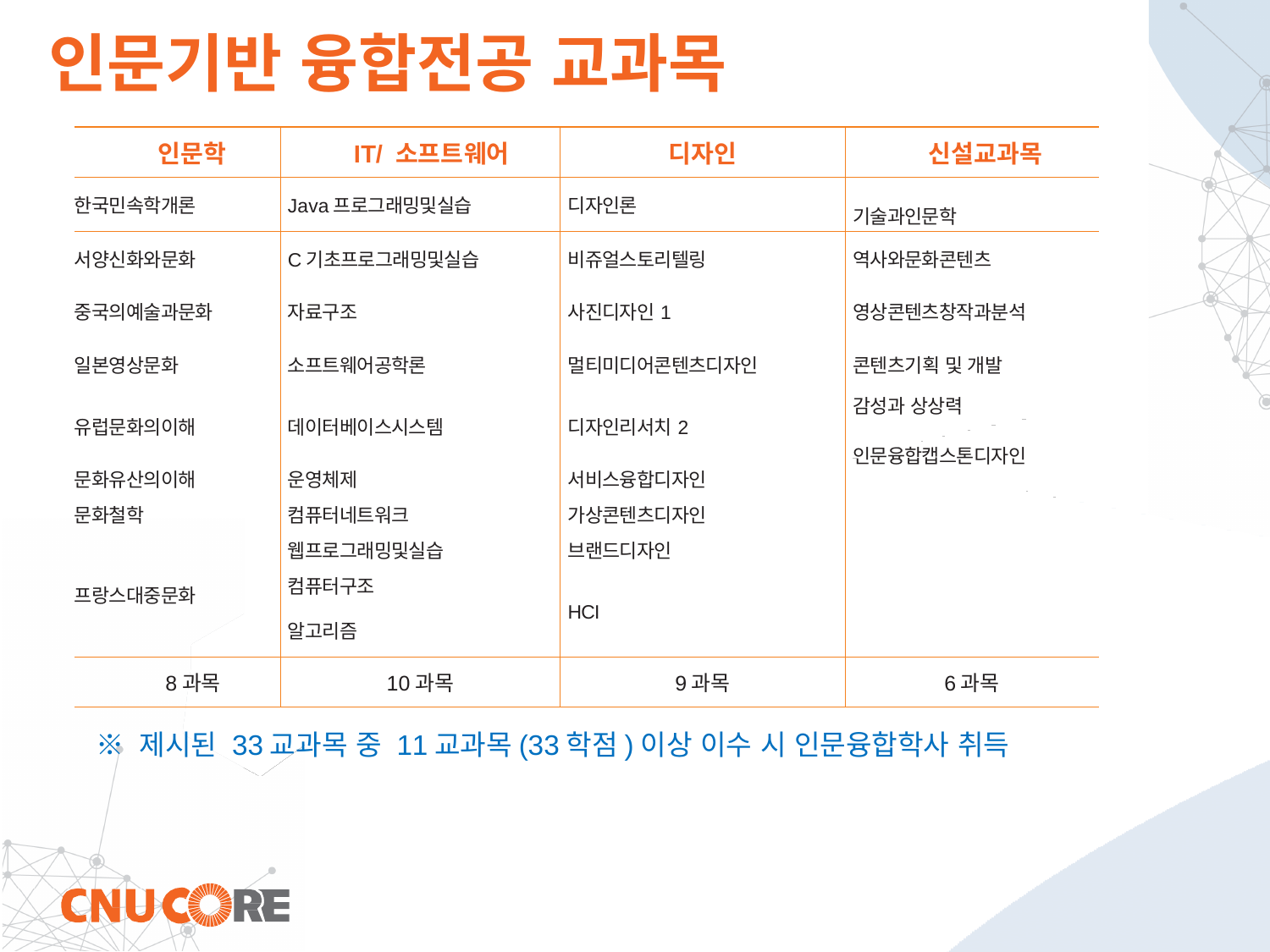

# 인문기반 융합전공 교과목
| 인문학 | IT/ 소프트웨어 | 디자인 | 신설교과목 |
| --- | --- | --- | --- |
| 한국민속학개론 | Java프로그래밍및실습 | 디자인론 | 기술과인문학 |
| 서양신화와문화 | C기초프로그래밍및실습 | 비쥬얼스토리텔링 | 역사와문화콘텐츠 |
| 중국의예술과문화 | 자료구조 | 사진디자인1 | 영상콘텐츠창작과분석 |
| 일본영상문화 | 소프트웨어공학론 | 멀티미디어콘텐츠디자인 | 콘텐츠기획 및 개발 |
| 유럽문화의이해 | 데이터베이스시스템 | 디자인리서치2 | 감성과 상상력 인문융합캡스톤디자인 |
| 문화유산의이해 | 운영체제 | 서비스융합디자인 |  |
| 문화철학 | 컴퓨터네트워크 | 가상콘텐츠디자인 |  |
| 프랑스대중문화 | 웹프로그래밍및실습 | 브랜드디자인 |  |
|  | 컴퓨터구조 | HCI |  |
|  | 알고리즘 |  |  |
| 8과목 | 10과목 | 9과목 | 6과목 |
※ 제시된 33교과목 중 11교과목(33학점)이상 이수 시 인문융합학사 취득